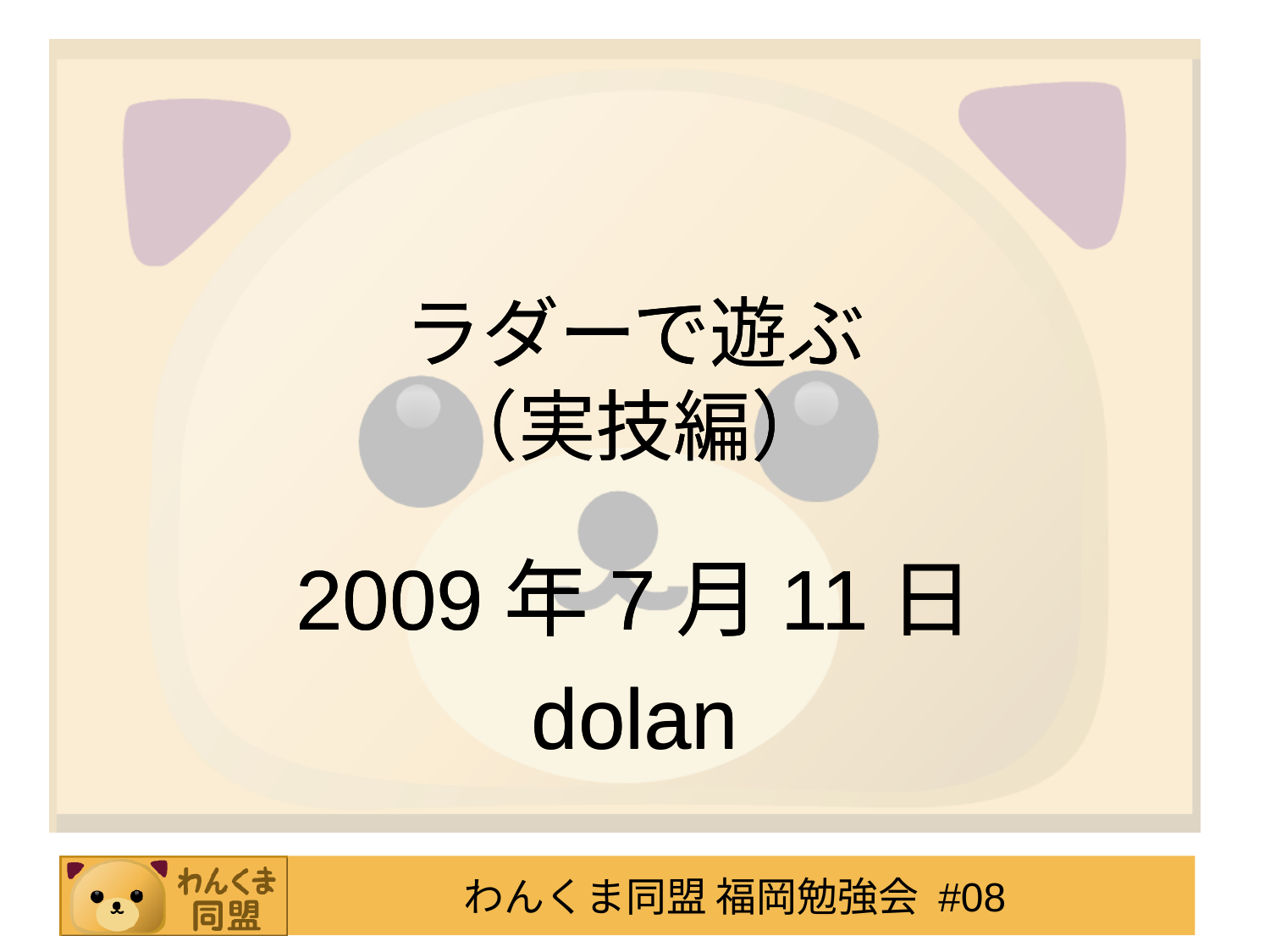

# ラダーで遊ぶ （実技編）
ラダーで遊ぶ
（実技編）
2009年7月11日
dolan
2009年7月11日
dolan